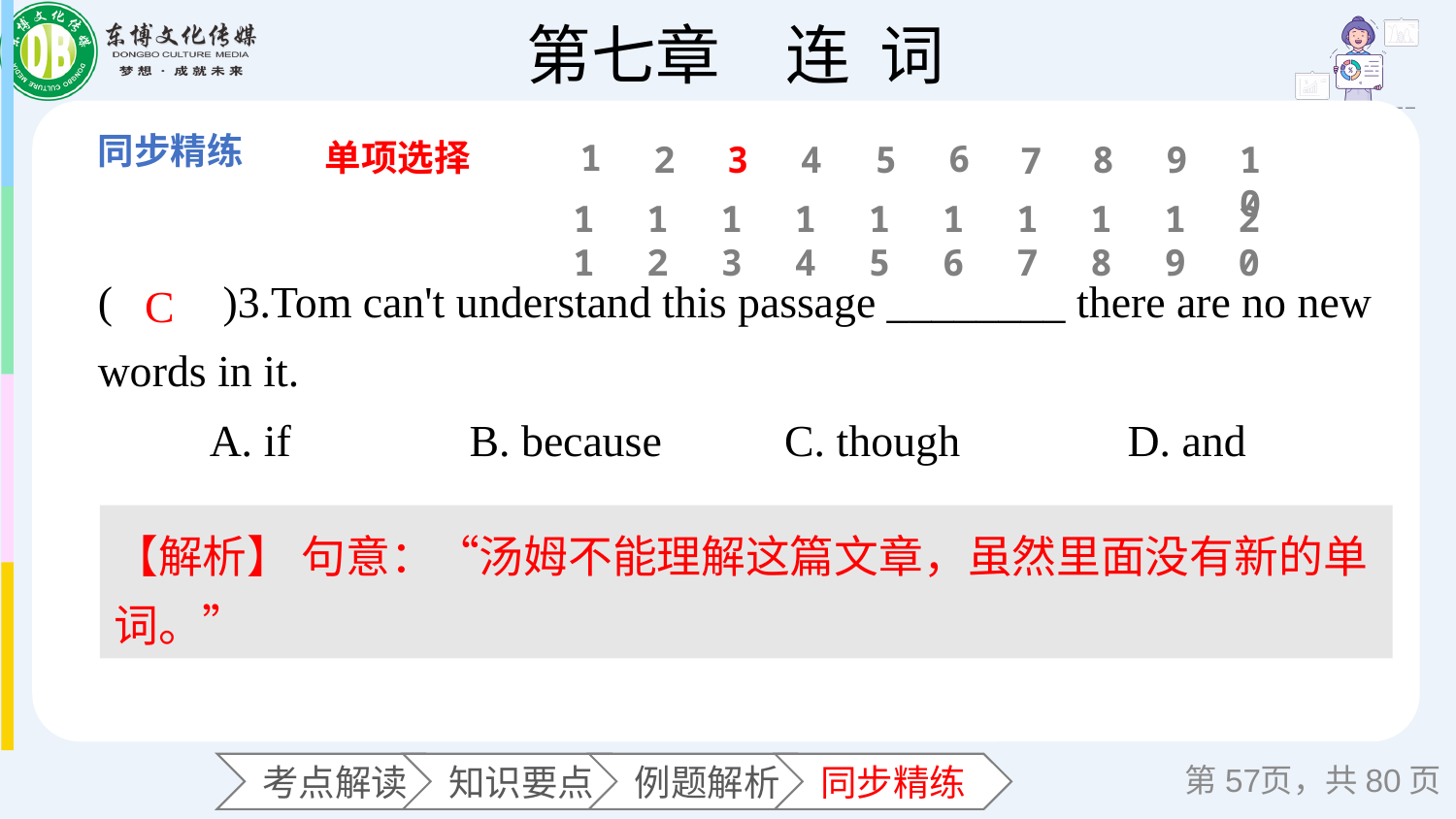

单项选择
1
6
2
3
4
5
8
9
10
7
11
12
13
14
15
16
17
18
19
20
(　　)3.Tom can't understand this passage ________ there are no new words in it.
          A. if                B. because           C. though               D. and
C
【解析】 句意：“汤姆不能理解这篇文章，虽然里面没有新的单词。”
第57页，共80页